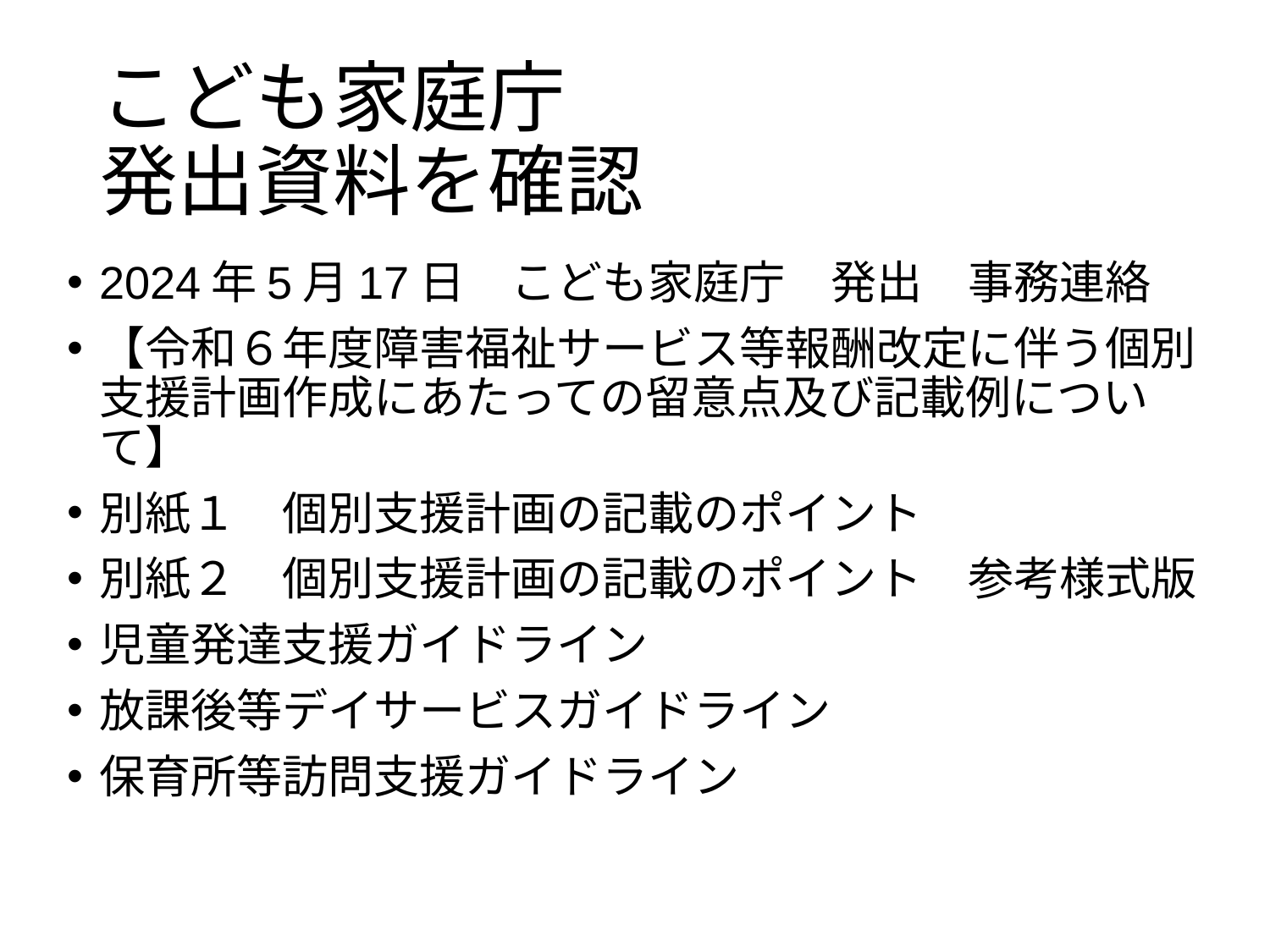

# こども家庭庁 発出資料を確認
2024年5月17日　こども家庭庁　発出　事務連絡
【令和６年度障害福祉サービス等報酬改定に伴う個別支援計画作成にあたっての留意点及び記載例について】
別紙１　個別支援計画の記載のポイント
別紙２　個別支援計画の記載のポイント　参考様式版
児童発達支援ガイドライン
放課後等デイサービスガイドライン
保育所等訪問支援ガイドライン